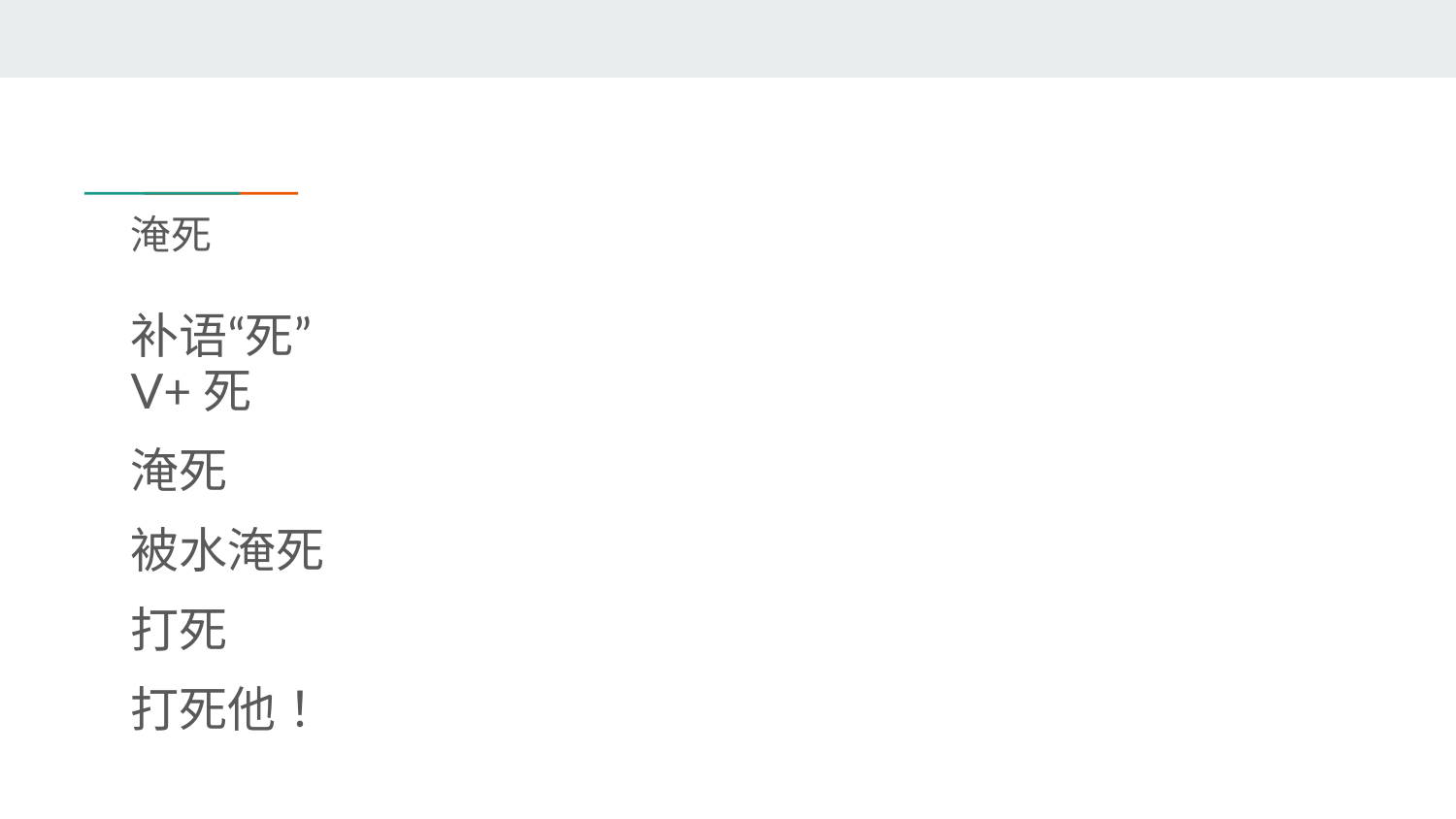

# 淹死
补语“死”
V+死
淹死
被水淹死
打死
打死他！